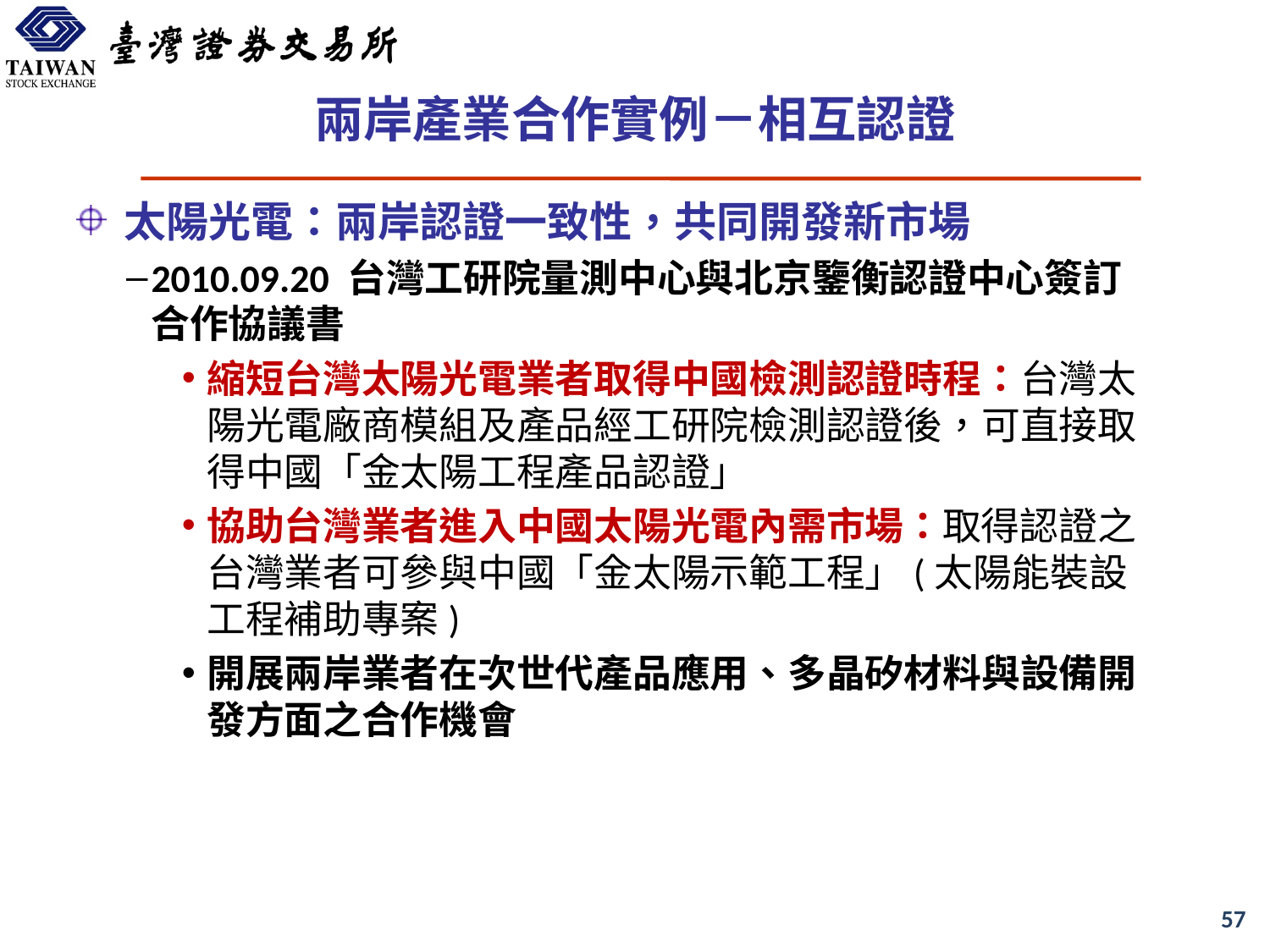

# 兩岸產業合作實例－相互認證
太陽光電：兩岸認證一致性，共同開發新市場
2010.09.20 台灣工研院量測中心與北京鑒衡認證中心簽訂合作協議書
縮短台灣太陽光電業者取得中國檢測認證時程：台灣太陽光電廠商模組及產品經工研院檢測認證後，可直接取得中國「金太陽工程產品認證」
協助台灣業者進入中國太陽光電內需市場：取得認證之台灣業者可參與中國「金太陽示範工程」(太陽能裝設工程補助專案)
開展兩岸業者在次世代產品應用、多晶矽材料與設備開發方面之合作機會
57